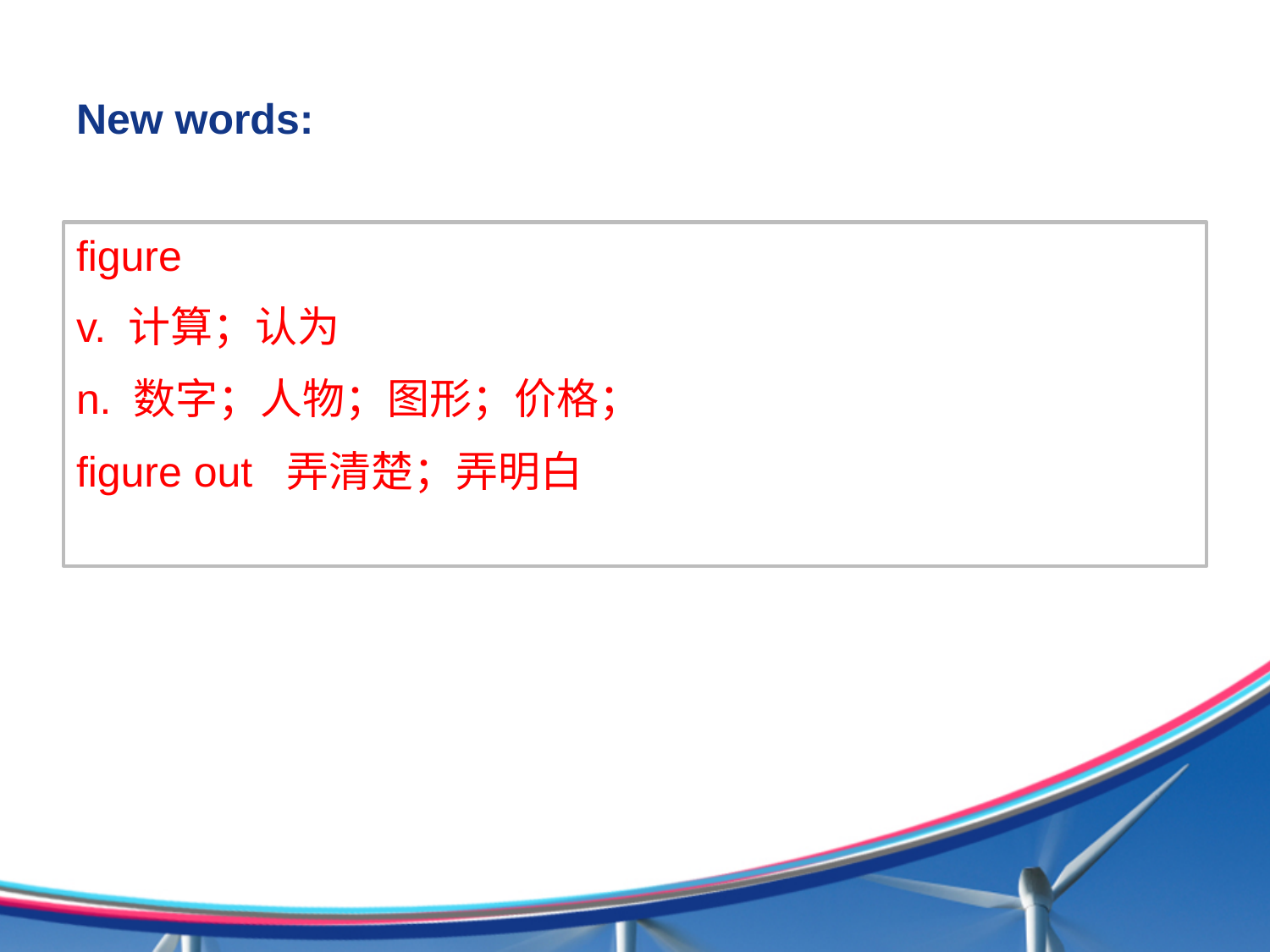

# New words:
figure
v. 计算；认为
n. 数字；人物；图形；价格；
figure out  弄清楚；弄明白